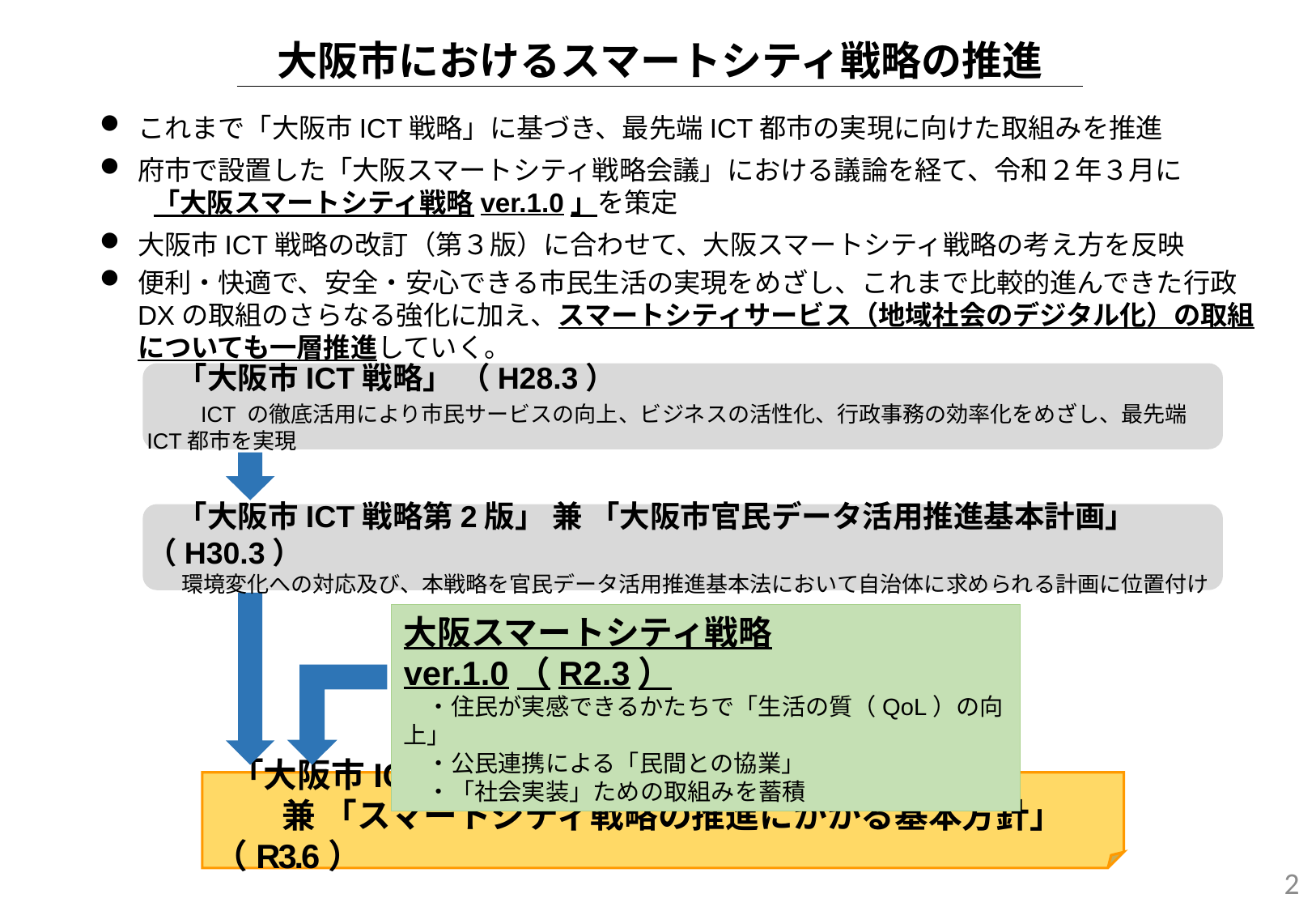

大阪市におけるスマートシティ戦略の推進
これまで「大阪市ICT戦略」に基づき、最先端ICT都市の実現に向けた取組みを推進
府市で設置した「大阪スマートシティ戦略会議」における議論を経て、令和２年３月に
　　「大阪スマートシティ戦略ver.1.0」を策定
大阪市ICT戦略の改訂（第３版）に合わせて、大阪スマートシティ戦略の考え方を反映
便利・快適で、安全・安心できる市民生活の実現をめざし、これまで比較的進んできた行政DXの取組のさらなる強化に加え、スマートシティサービス（地域社会のデジタル化）の取組についても一層推進していく。
　「大阪市ICT戦略」 （H28.3）
　　ICT の徹底活用により市民サービスの向上、ビジネスの活性化、行政事務の効率化をめざし、最先端ICT都市を実現

　「大阪市ICT戦略第2版」 兼 「大阪市官民データ活用推進基本計画」 （H30.3）
　   環境変化への対応及び、本戦略を官⺠データ活用推進基本法において自治体に求められる計画に位置付け

大阪スマートシティ戦略ver.1.0（R2.3）
　・住民が実感できるかたちで「生活の質（QoL）の向上」
　・公民連携による「民間との協業」
　・「社会実装」ための取組みを蓄積

 「大阪市ICT戦略第3版」
　　兼 「スマートシティ戦略の推進にかかる基本方針」（R3.6）
2